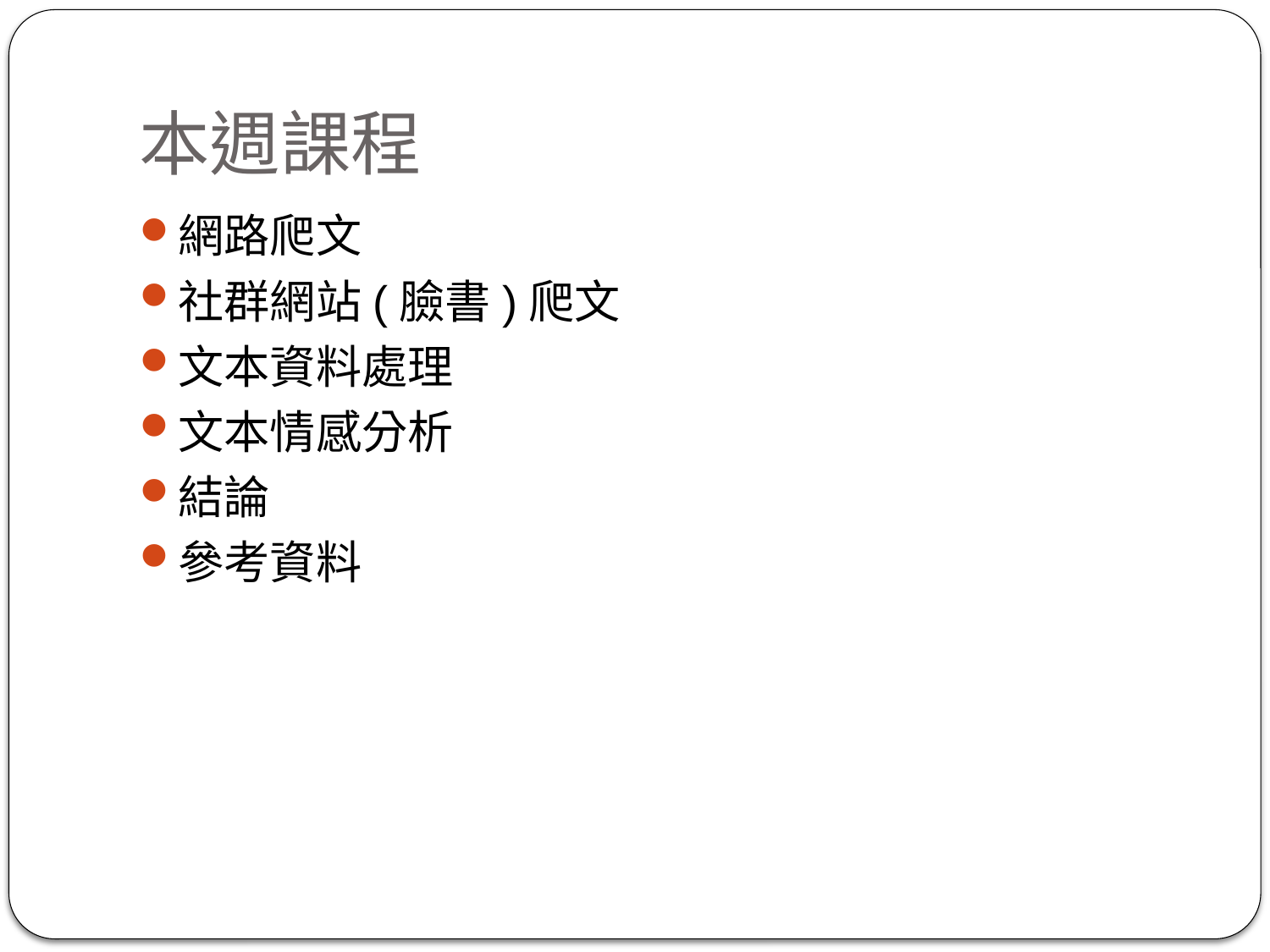

# 本週課程
網路爬文
社群網站(臉書)爬文
文本資料處理
文本情感分析
結論
參考資料